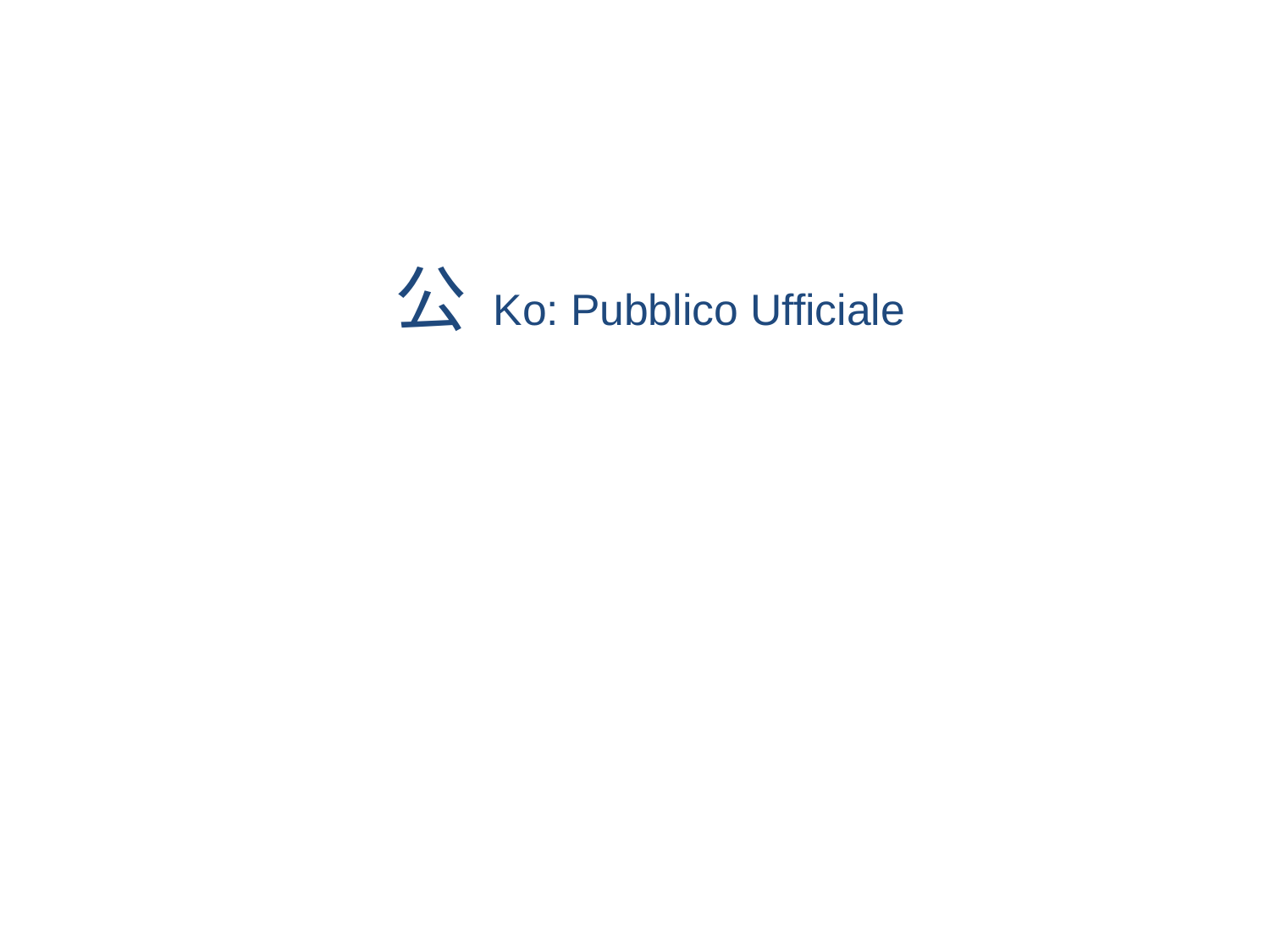

# 公 Ko: Pubblico Ufficiale 証 Sho: Dimostrare, convalidare 人 Nin: Persona